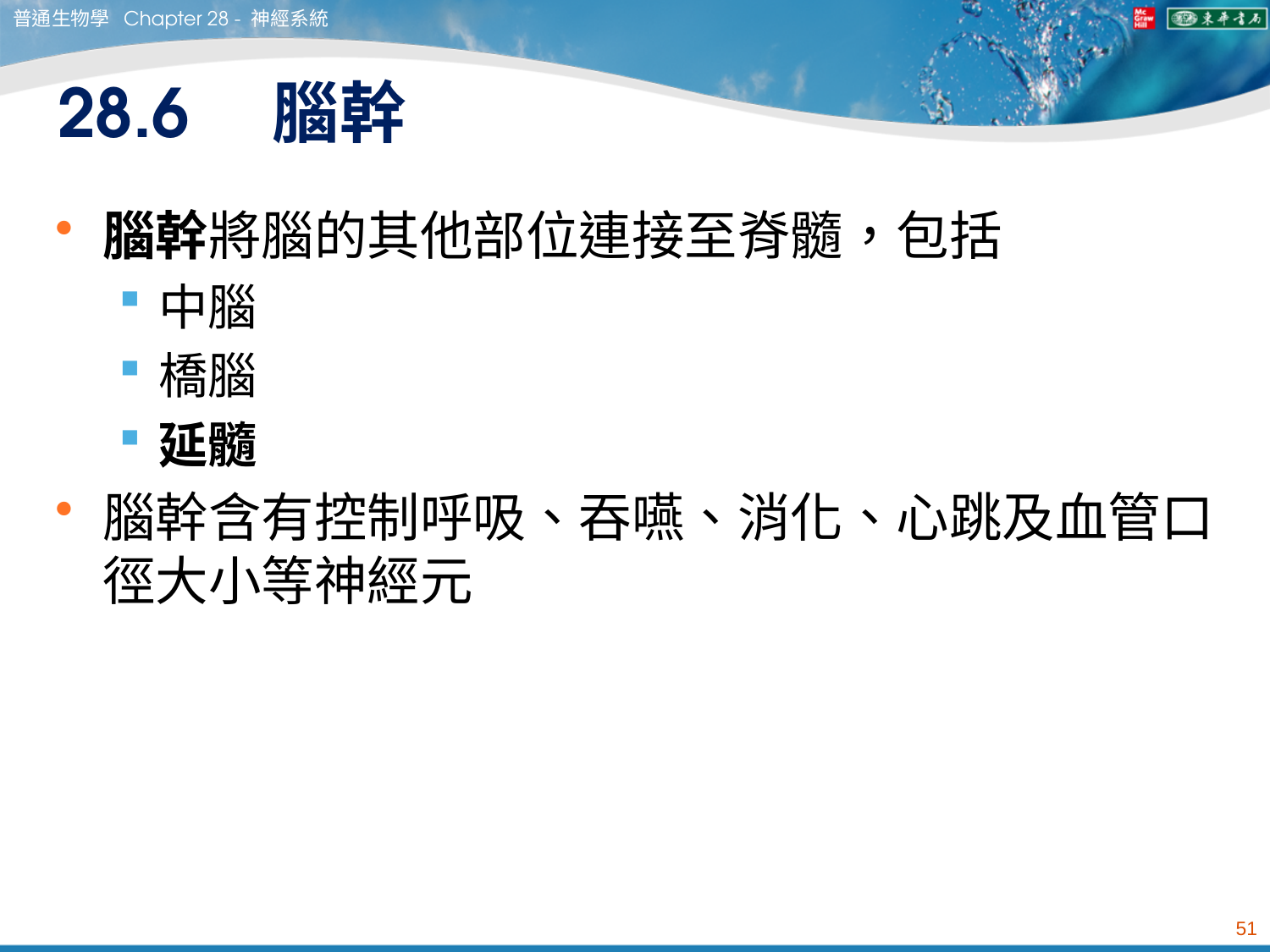

普通生物學  Chapter 28 - 神經系統
# 28.6　腦幹
腦幹將腦的其他部位連接至脊髓，包括
中腦
橋腦
延髓
腦幹含有控制呼吸、吞嚥、消化、心跳及血管口徑大小等神經元
51